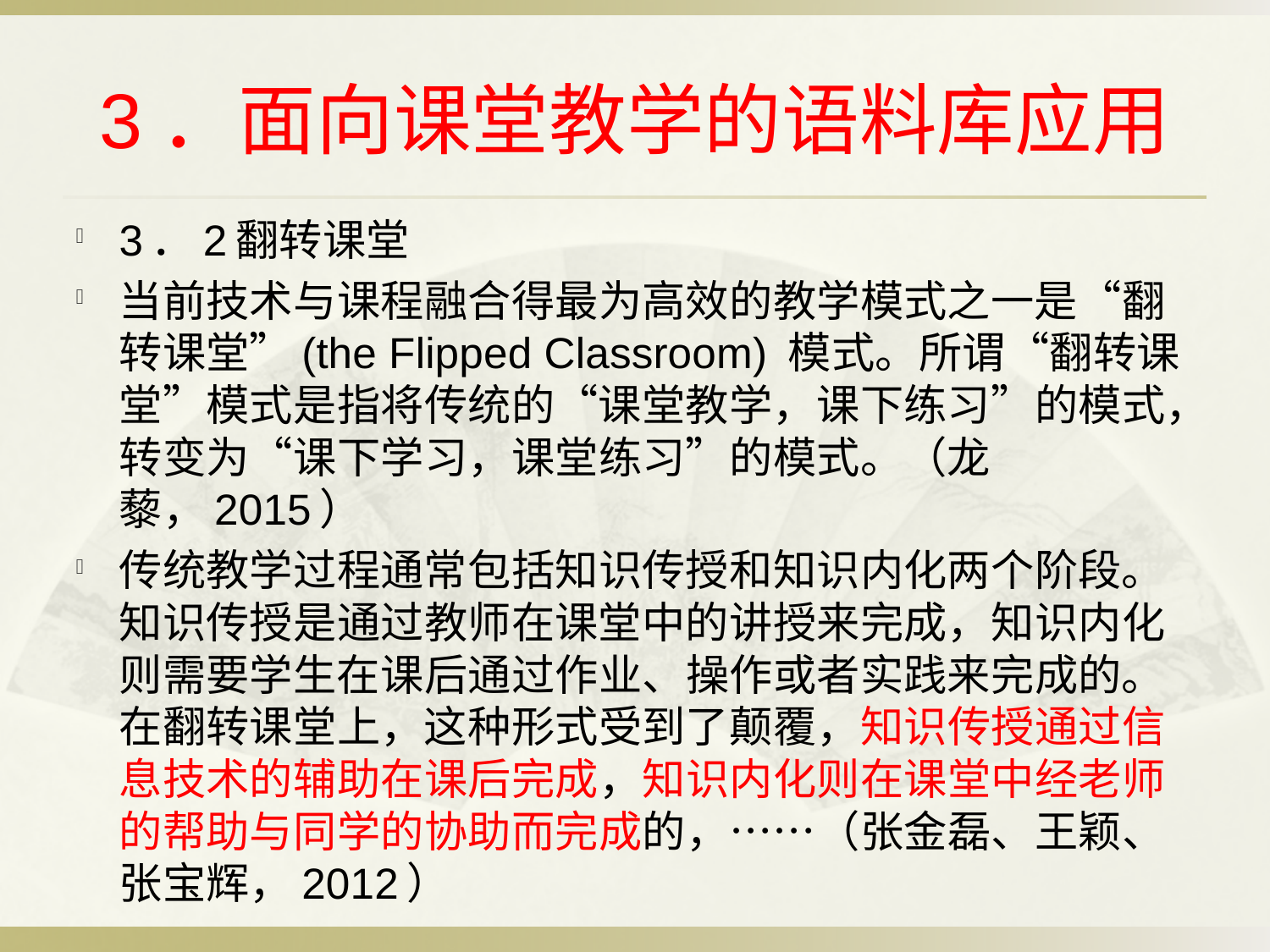

# 3．面向课堂教学的语料库应用
3．2翻转课堂
当前技术与课程融合得最为高效的教学模式之一是“翻转课堂”(the Flipped Classroom) 模式。所谓“翻转课堂”模式是指将传统的“课堂教学，课下练习”的模式，转变为“课下学习，课堂练习”的模式。（龙藜，2015）
传统教学过程通常包括知识传授和知识内化两个阶段。知识传授是通过教师在课堂中的讲授来完成，知识内化则需要学生在课后通过作业、操作或者实践来完成的。在翻转课堂上，这种形式受到了颠覆，知识传授通过信息技术的辅助在课后完成，知识内化则在课堂中经老师的帮助与同学的协助而完成的，……（张金磊、王颖、张宝辉，2012）